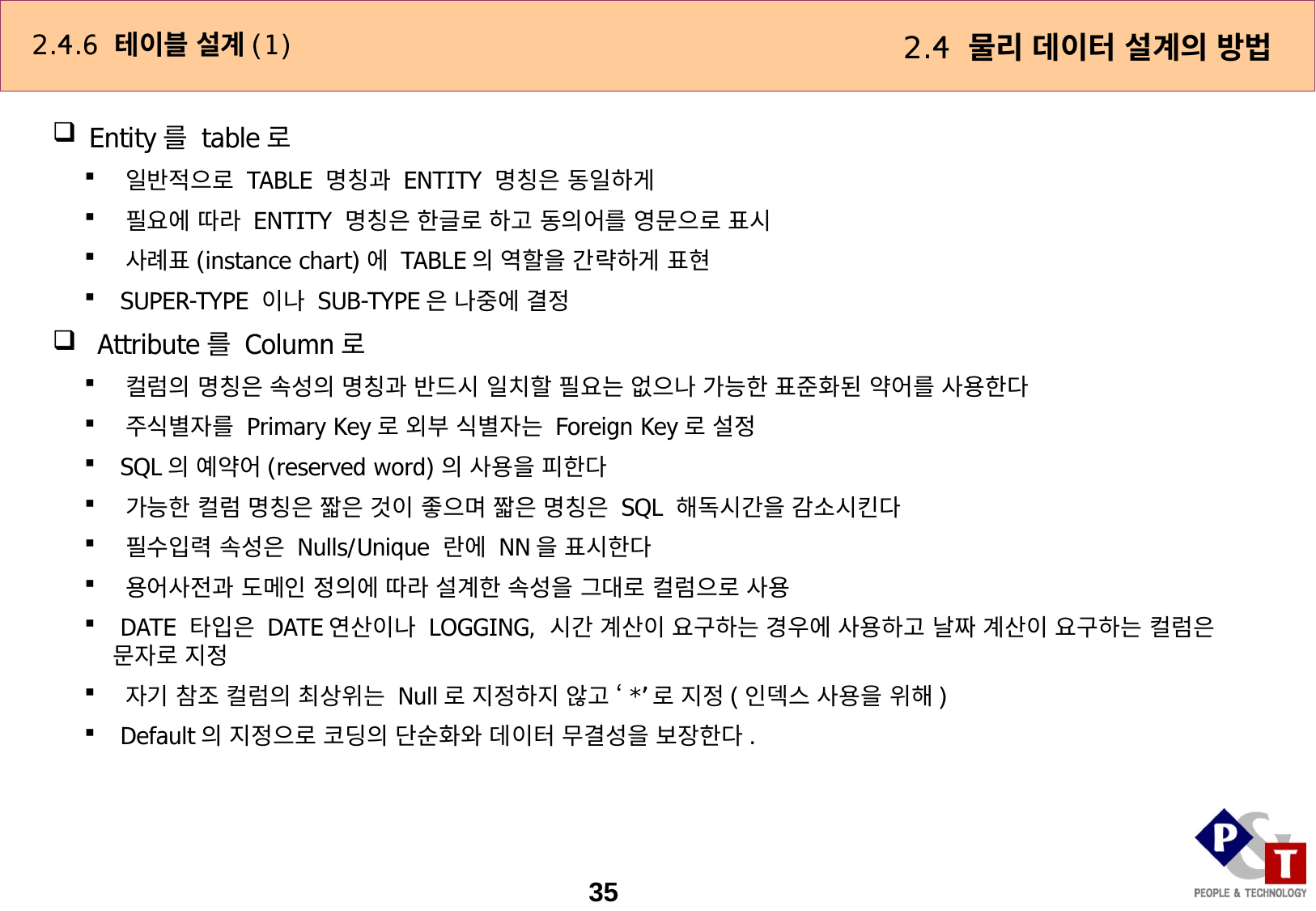

2.4.6 테이블 설계(1)
2.4 물리 데이터 설계의 방법
 Entity를 table로
 일반적으로 TABLE 명칭과 ENTITY 명칭은 동일하게
 필요에 따라 ENTITY 명칭은 한글로 하고 동의어를 영문으로 표시
 사례표(instance chart)에 TABLE의 역할을 간략하게 표현
 SUPER-TYPE 이나 SUB-TYPE은 나중에 결정
  Attribute를 Column로
 컬럼의 명칭은 속성의 명칭과 반드시 일치할 필요는 없으나 가능한 표준화된 약어를 사용한다
 주식별자를 Primary Key로 외부 식별자는 Foreign Key로 설정
 SQL의 예약어(reserved word)의 사용을 피한다
 가능한 컬럼 명칭은 짧은 것이 좋으며 짧은 명칭은 SQL 해독시간을 감소시킨다
 필수입력 속성은 Nulls/Unique 란에 NN을 표시한다
 용어사전과 도메인 정의에 따라 설계한 속성을 그대로 컬럼으로 사용
 DATE 타입은 DATE연산이나 LOGGING, 시간 계산이 요구하는 경우에 사용하고 날짜 계산이 요구하는 컬럼은 문자로 지정
 자기 참조 컬럼의 최상위는 Null로 지정하지 않고 ‘*’로 지정(인덱스 사용을 위해)
 Default의 지정으로 코딩의 단순화와 데이터 무결성을 보장한다.